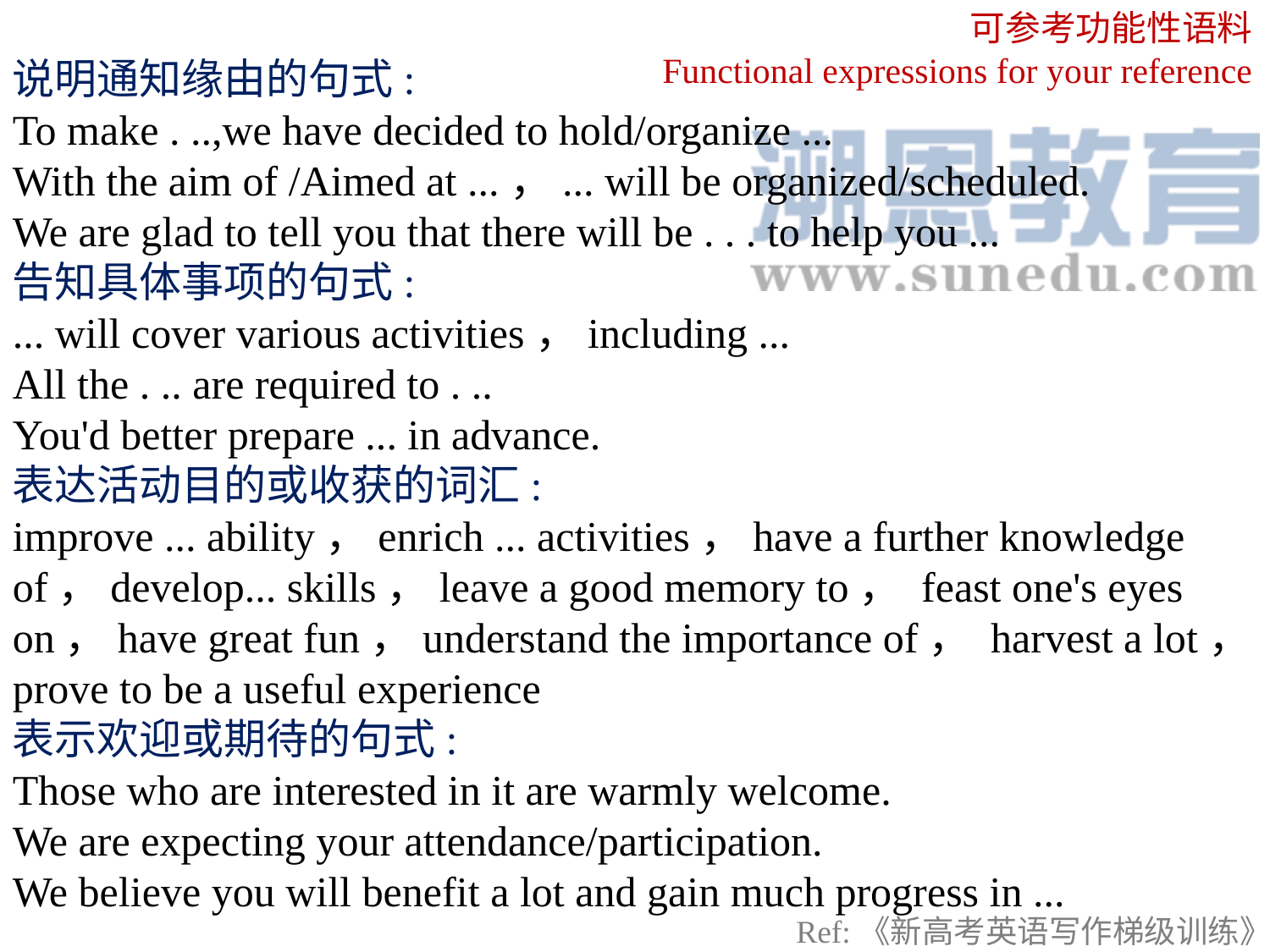

可参考功能性语料
Functional expressions for your reference
说明通知缘由的句式:
To make . ..,we have decided to hold/organize ...
With the aim of /Aimed at ...，... will be organized/scheduled.
We are glad to tell you that there will be . . . to help you ...
告知具体事项的句式:
... will cover various activities，including ...
All the . .. are required to . ..
You'd better prepare ... in advance.
表达活动目的或收获的词汇:
improve ... ability，enrich ... activities，have a further knowledge of，develop... skills，leave a good memory to， feast one's eyes on，have great fun，understand the importance of， harvest a lot，prove to be a useful experience
表示欢迎或期待的句式:
Those who are interested in it are warmly welcome.
We are expecting your attendance/participation.
We believe you will benefit a lot and gain much progress in ...
Ref:《新高考英语写作梯级训练》